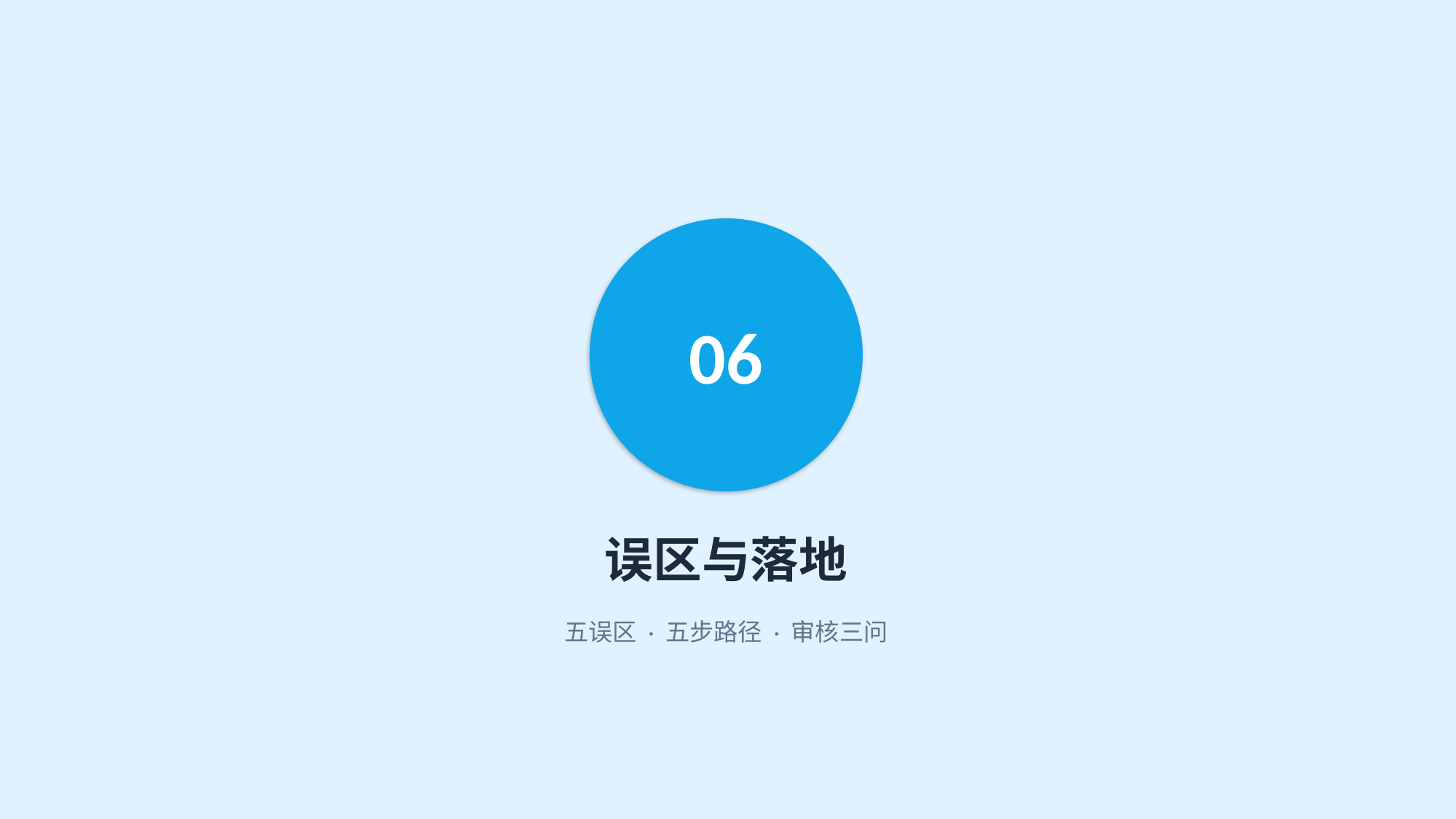

06
误区与落地
五误区 · 五步路径 · 审核三问